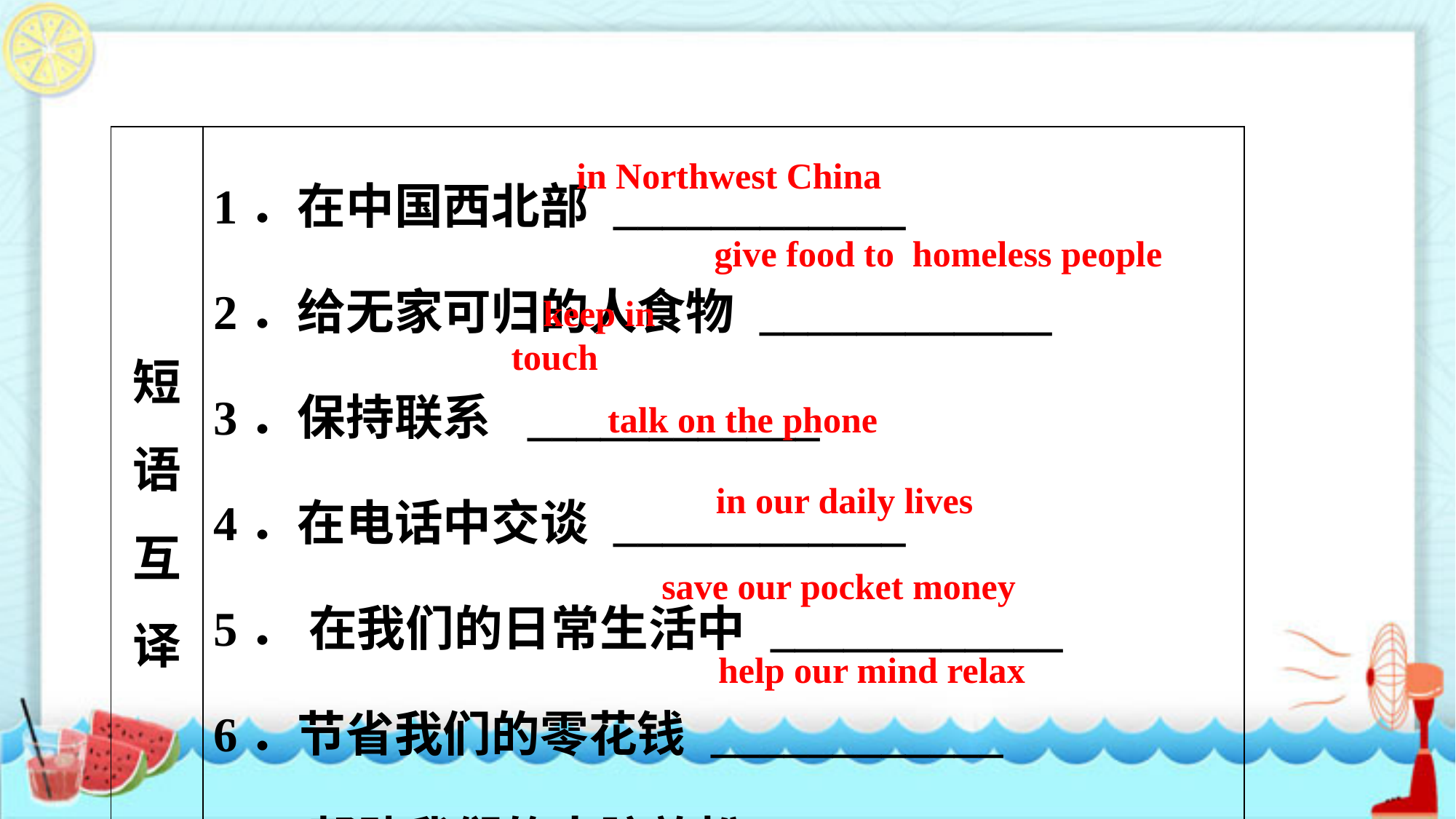

| 短语互译 | 1．在中国西北部 \_\_\_\_\_\_\_\_\_\_\_\_ 2．给无家可归的人食物 \_\_\_\_\_\_\_\_\_\_\_\_ 3．保持联系 \_\_\_\_\_\_\_\_\_\_\_\_ 4．在电话中交谈 \_\_\_\_\_\_\_\_\_\_\_\_ 5． 在我们的日常生活中 \_\_\_\_\_\_\_\_\_\_\_\_ 6．节省我们的零花钱 \_\_\_\_\_\_\_\_\_\_\_\_ 7． 帮助我们的大脑放松 \_\_\_\_\_\_\_\_\_\_\_\_ |
| --- | --- |
in North­west China
give food to  homeless people
keep in touch
talk on the phone
 in our daily lives
save our pocket money
 help our mind relax